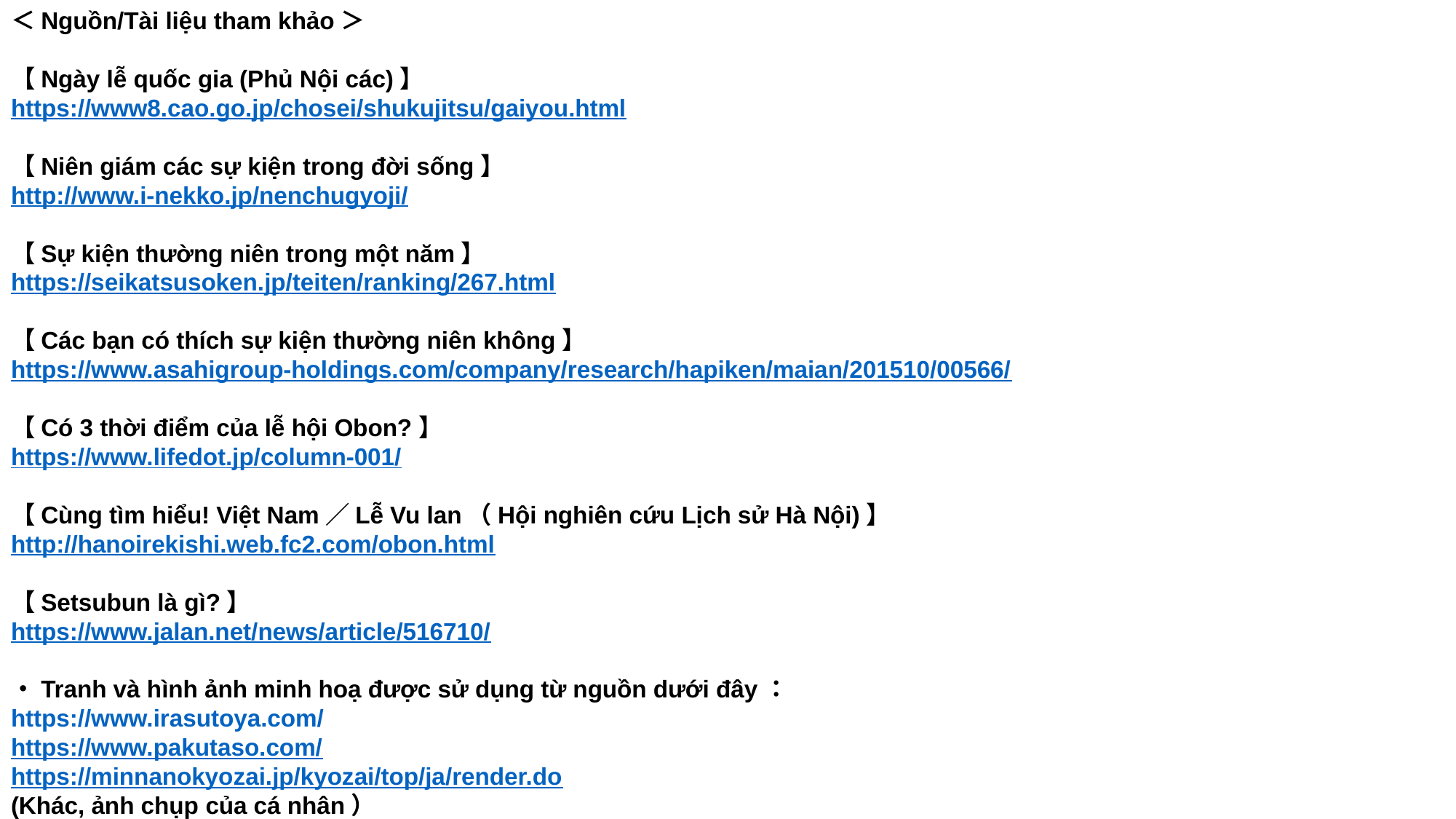

＜Nguồn/Tài liệu tham khảo＞

【Ngày lễ quốc gia (Phủ Nội các)】
https://www8.cao.go.jp/chosei/shukujitsu/gaiyou.html

【Niên giám các sự kiện trong đời sống】
http://www.i-nekko.jp/nenchugyoji/

【Sự kiện thường niên trong một năm】
https://seikatsusoken.jp/teiten/ranking/267.html

【Các bạn có thích sự kiện thường niên không】
https://www.asahigroup-holdings.com/company/research/hapiken/maian/201510/00566/

【Có 3 thời điểm của lễ hội Obon?】
https://www.lifedot.jp/column-001/

【Cùng tìm hiểu! Việt Nam／Lễ Vu lan（Hội nghiên cứu Lịch sử Hà Nội)】
http://hanoirekishi.web.fc2.com/obon.html

【Setsubun là gì?】
https://www.jalan.net/news/article/516710/

・Tranh và hình ảnh minh hoạ được sử dụng từ nguồn dưới đây：
https://www.irasutoya.com/
https://www.pakutaso.com/
https://minnanokyozai.jp/kyozai/top/ja/render.do
(Khác, ảnh chụp của cá nhân）